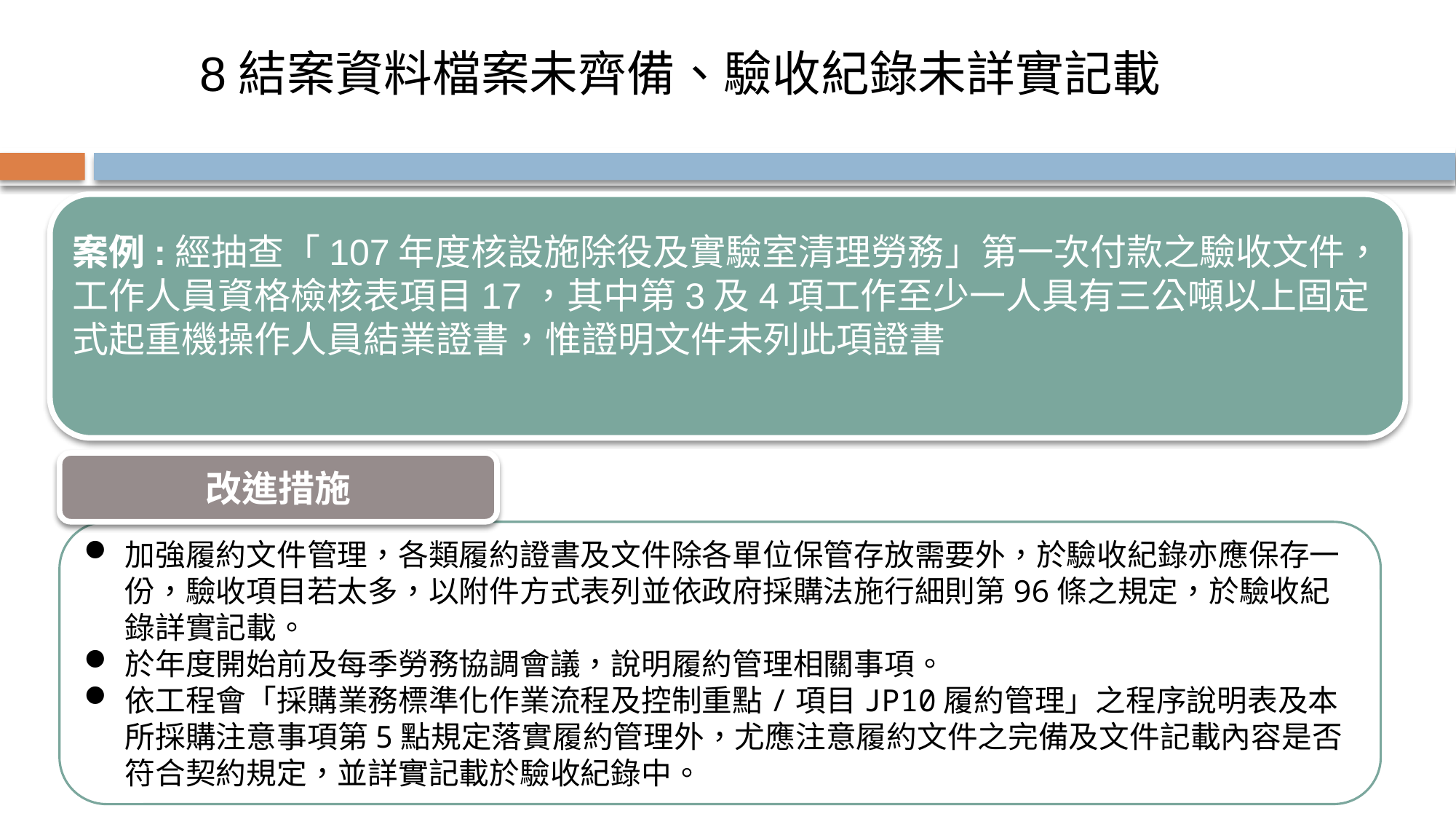

8結案資料檔案未齊備、驗收紀錄未詳實記載
案例:經抽查「107年度核設施除役及實驗室清理勞務」第一次付款之驗收文件，工作人員資格檢核表項目17，其中第3及4項工作至少一人具有三公噸以上固定式起重機操作人員結業證書，惟證明文件未列此項證書

改進措施
加強履約文件管理，各類履約證書及文件除各單位保管存放需要外，於驗收紀錄亦應保存一份，驗收項目若太多，以附件方式表列並依政府採購法施行細則第96條之規定，於驗收紀錄詳實記載。
於年度開始前及每季勞務協調會議，說明履約管理相關事項。
依工程會「採購業務標準化作業流程及控制重點/項目JP10履約管理」之程序說明表及本所採購注意事項第5點規定落實履約管理外，尤應注意履約文件之完備及文件記載內容是否符合契約規定，並詳實記載於驗收紀錄中。